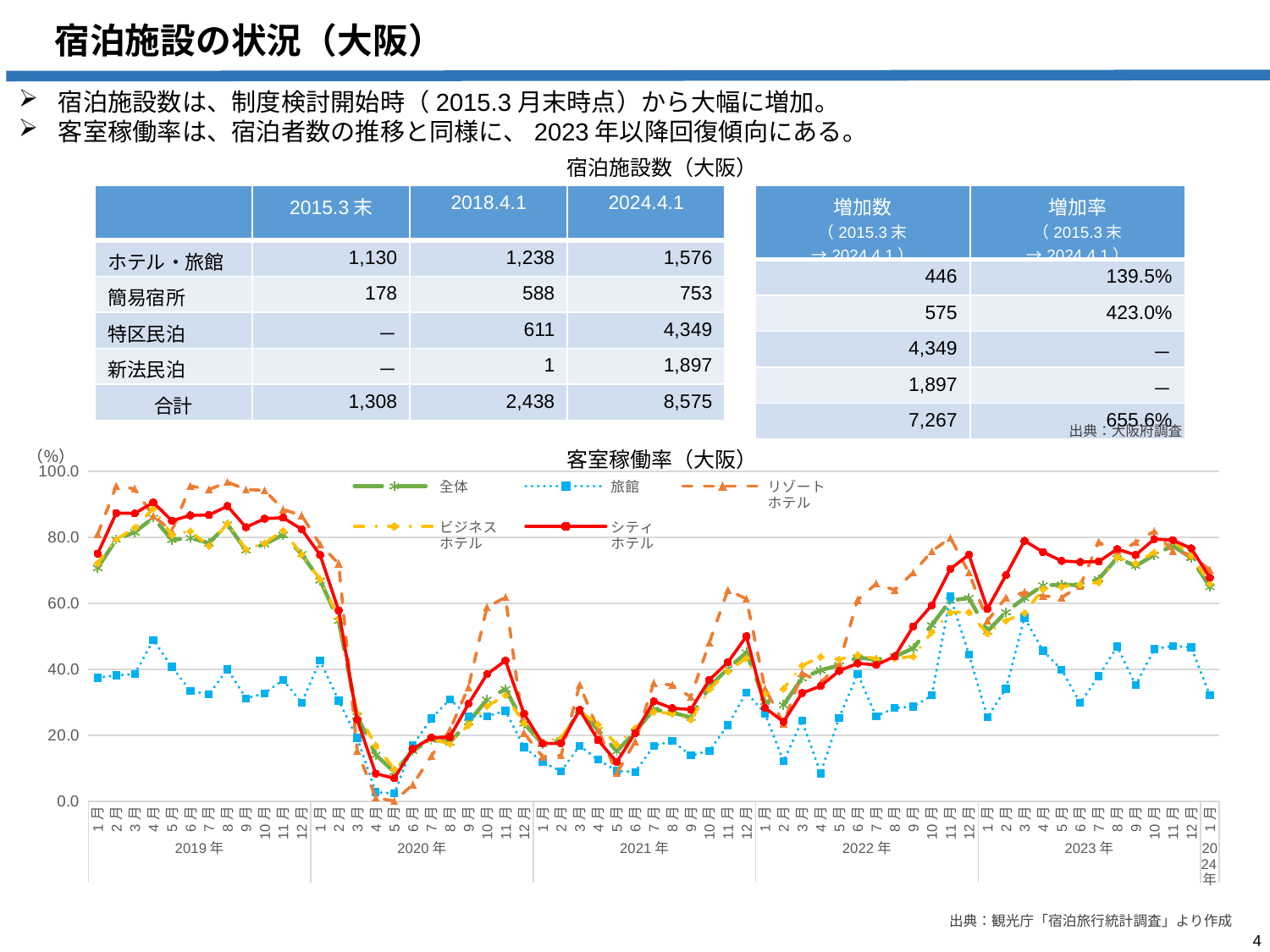

宿泊施設の状況（大阪）
宿泊施設数は、制度検討開始時（2015.3月末時点）から大幅に増加。
客室稼働率は、宿泊者数の推移と同様に、2023年以降回復傾向にある。
宿泊施設数（大阪）
|  | 2015.3末 | 2018.4.1 | 2024.4.1 |
| --- | --- | --- | --- |
| ホテル・旅館 | 1,130 | 1,238 | 1,576 |
| 簡易宿所 | 178 | 588 | 753 |
| 特区民泊 | － | 611 | 4,349 |
| 新法民泊 | － | 1 | 1,897 |
| 合計 | 1,308 | 2,438 | 8,575 |
| 増加数 （2015.3末→2024.4.1） | 増加率 （2015.3末→2024.4.1） |
| --- | --- |
| 446 | 139.5% |
| 575 | 423.0% |
| 4,349 | － |
| 1,897 | － |
| 7,267 | 655.6% |
出典：大阪府調査
客室稼働率（大阪）
（％）

### Chart

| Category | 全体 | 旅館 | リゾート
ホテル | ビジネス
ホテル | シティ
ホテル |
|---|---|---|---|---|---|
| 1月 | 70.7 | 37.4 | 80.9 | 72.1 | 75.0 |
| 2月 | 79.3 | 38.2 | 95.5 | 79.3 | 87.3 |
| 3月 | 81.5 | 38.5 | 94.6 | 82.8 | 87.2 |
| 4月 | 85.9 | 48.9 | 86.4 | 88.7 | 90.5 |
| 5月 | 79.2 | 40.7 | 81.9 | 80.7 | 85.0 |
| 6月 | 79.8 | 33.5 | 95.5 | 81.8 | 86.6 |
| 7月 | 78.2 | 32.4 | 94.4 | 77.3 | 86.7 |
| 8月 | 83.9 | 40.0 | 96.7 | 84.2 | 89.4 |
| 9月 | 76.0 | 31.2 | 94.4 | 76.3 | 83.0 |
| 10月 | 77.9 | 32.7 | 94.2 | 78.2 | 85.6 |
| 11月 | 80.7 | 36.8 | 88.4 | 82.0 | 85.9 |
| 12月 | 74.9 | 29.9 | 86.6 | 74.8 | 82.4 |
| 1月 | 66.9 | 42.6 | 77.8 | 67.2 | 74.6 |
| 2月 | 54.7 | 30.5 | 72.0 | 55.5 | 57.8 |
| 3月 | 25.8 | 19.2 | 15.3 | 26.8 | 24.7 |
| 4月 | 14.1 | 2.8 | 1.1 | 17.0 | 8.4 |
| 5月 | 8.9 | 2.4 | 0.1 | 9.8 | 7.0 |
| 6月 | 15.3 | 16.9 | 5.1 | 15.7 | 15.9 |
| 7月 | 18.7 | 25.1 | 13.7 | 18.9 | 19.3 |
| 8月 | 17.9 | 30.9 | 21.7 | 17.4 | 19.5 |
| 9月 | 24.0 | 25.8 | 34.6 | 23.1 | 29.5 |
| 10月 | 30.8 | 25.8 | 58.8 | 28.8 | 38.5 |
| 11月 | 34.0 | 27.4 | 61.8 | 32.1 | 42.6 |
| 12月 | 23.6 | 16.4 | 20.7 | 23.7 | 26.5 |
| 1月 | 17.4 | 11.9 | 13.5 | 18.0 | 17.5 |
| 2月 | 18.5 | 9.1 | 13.9 | 19.3 | 17.6 |
| 3月 | 27.6 | 16.8 | 35.3 | 27.3 | 27.7 |
| 4月 | 21.5 | 12.6 | 21.6 | 23.3 | 18.5 |
| 5月 | 15.2 | 9.2 | 8.6 | 17.2 | 11.9 |
| 6月 | 21.0 | 8.9 | 18.1 | 22.2 | 20.7 |
| 7月 | 27.8 | 16.8 | 35.9 | 27.1 | 30.3 |
| 8月 | 26.9 | 18.3 | 35.2 | 26.6 | 28.2 |
| 9月 | 25.4 | 13.9 | 31.6 | 24.7 | 27.8 |
| 10月 | 34.7 | 15.3 | 48.1 | 33.9 | 36.8 |
| 11月 | 40.2 | 23.1 | 64.0 | 39.4 | 42.1 |
| 12月 | 45.1 | 33.0 | 61.3 | 43.4 | 50.0 |
| 1月 | 30.2 | 26.6 | 34.2 | 32.6 | 28.3 |
| 2月 | 29.2 | 12.1 | 23.6 | 34.1 | 24.1 |
| 3月 | 37.3 | 24.4 | 38.9 | 41.1 | 32.8 |
| 4月 | 39.7 | 8.5 | 35.9 | 43.8 | 34.9 |
| 5月 | 41.2 | 25.3 | 41.7 | 43.0 | 39.5 |
| 6月 | 43.6 | 38.6 | 61.0 | 44.3 | 41.8 |
| 7月 | 42.9 | 25.8 | 65.9 | 43.2 | 41.3 |
| 8月 | 43.8 | 28.3 | 64.0 | 43.3 | 43.9 |
| 9月 | 46.4 | 28.7 | 69.3 | 43.9 | 53.0 |
| 10月 | 53.4 | 32.1 | 75.7 | 51.2 | 59.4 |
| 11月 | 60.8 | 62.0 | 79.8 | 57.2 | 70.4 |
| 12月 | 61.6 | 44.5 | 69.3 | 57.3 | 74.7 |
| 1月 | 51.5 | 25.5 | 54.7 | 50.8 | 58.3 |
| 2月 | 57.3 | 34.1 | 61.7 | 54.7 | 68.5 |
| 3月 | 61.6 | 55.6 | 63.3 | 57.1 | 78.9 |
| 4月 | 65.4 | 45.6 | 62.2 | 64.3 | 75.5 |
| 5月 | 65.6 | 39.9 | 61.7 | 65.0 | 72.8 |
| 6月 | 65.5 | 29.8 | 65.2 | 65.7 | 72.5 |
| 7月 | 67.3 | 37.9 | 78.6 | 66.3 | 72.6 |
| 8月 | 73.7 | 46.9 | 74.7 | 73.9 | 76.4 |
| 9月 | 71.3 | 35.2 | 78.5 | 72.1 | 74.6 |
| 10月 | 74.6 | 46.1 | 81.8 | 75.4 | 79.4 |
| 11月 | 77.4 | 47.1 | 75.8 | 78.9 | 79.1 |
| 12月 | 73.7 | 46.6 | 74.6 | 74.4 | 76.6 |
| 1月 | 64.9 | 32.1 | 70.0 | 65.9 | 67.7 |
出典：観光庁「宿泊旅行統計調査」より作成
4